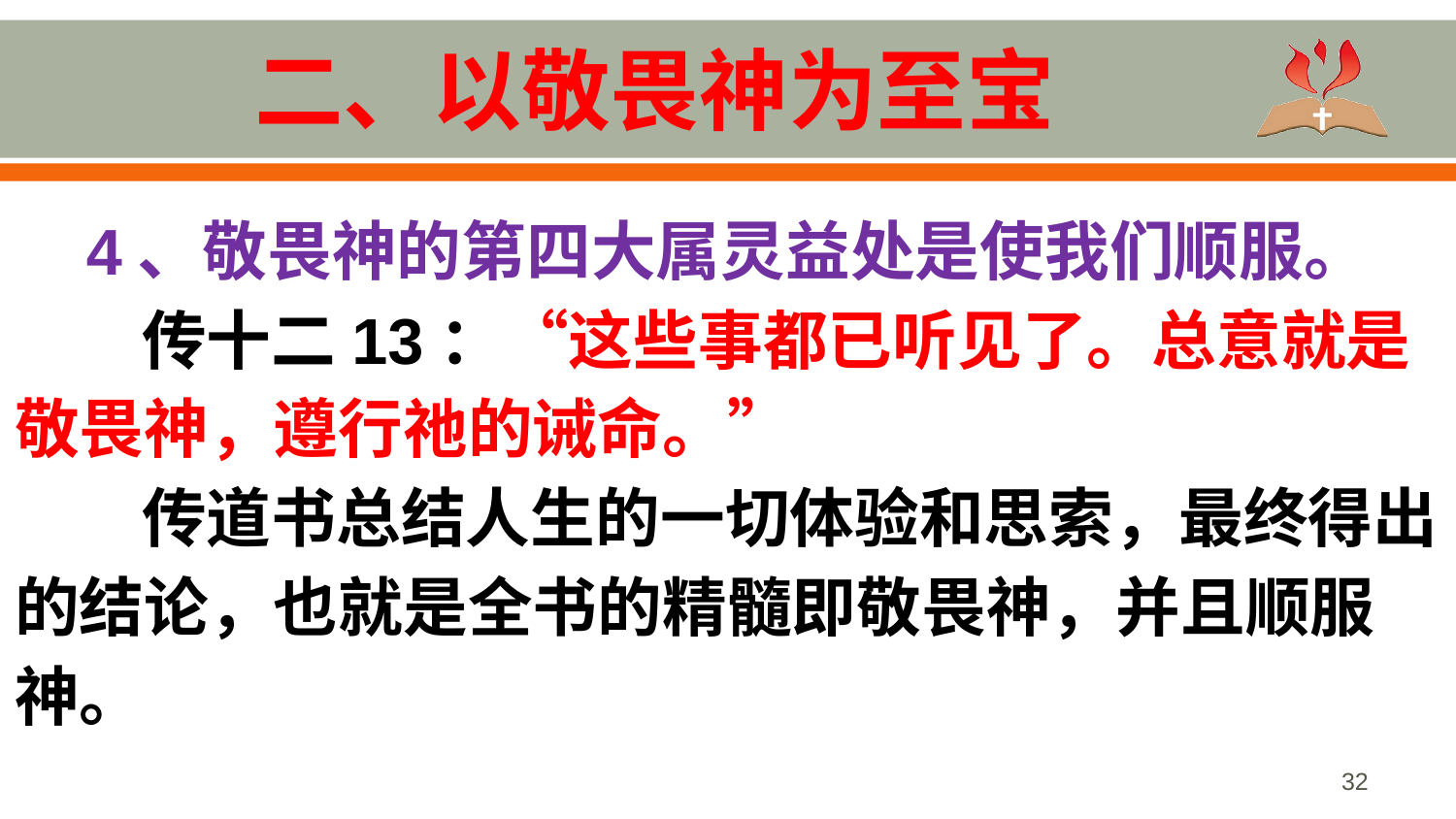

# 二、以敬畏神为至宝
    4、敬畏神的第四大属灵益处是使我们顺服。
传十二13：“这些事都已听见了。总意就是敬畏神，遵行祂的诫命。”
传道书总结人生的一切体验和思索，最终得出的结论，也就是全书的精髓即敬畏神，并且顺服神。

32